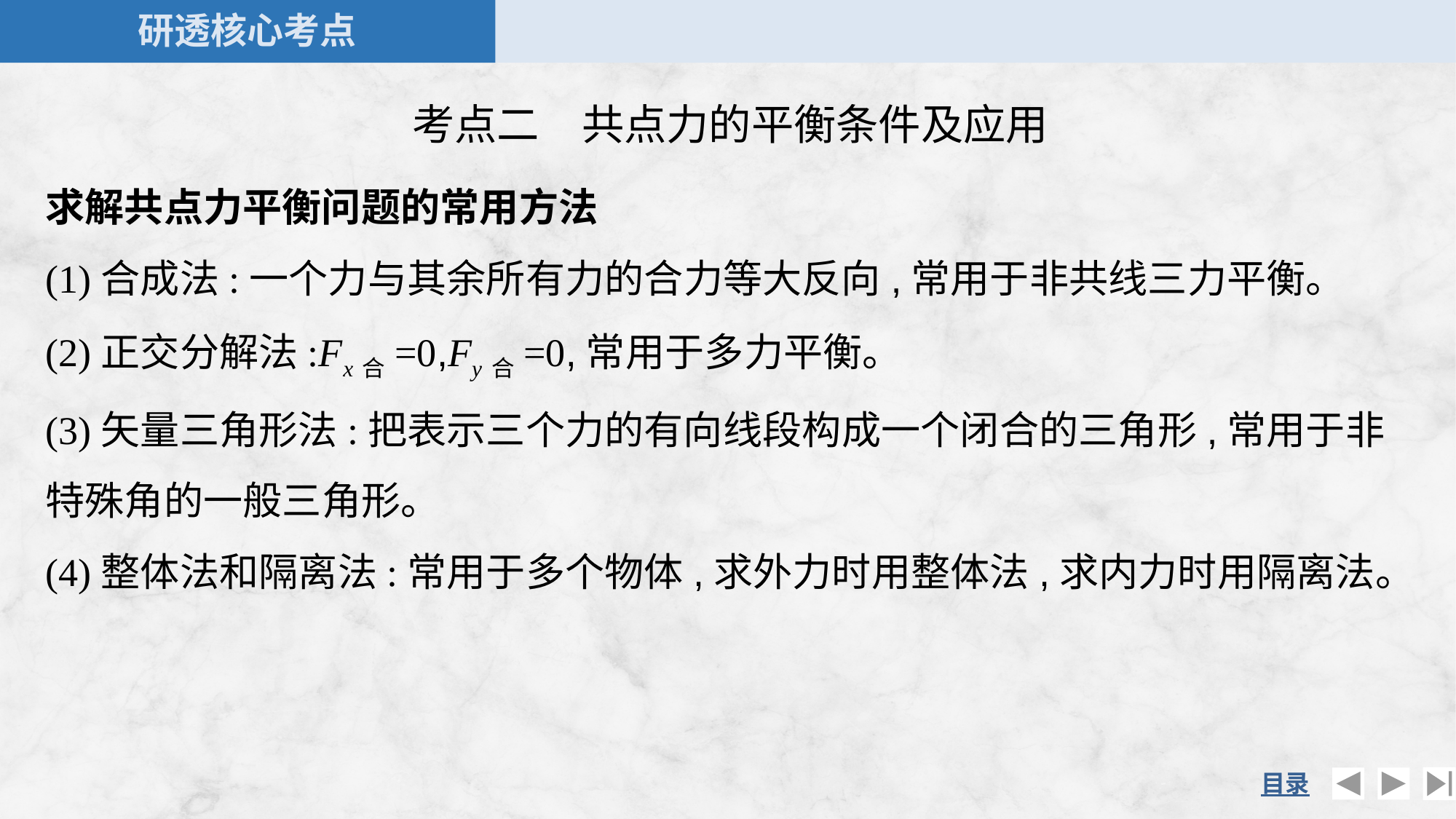

考点二　共点力的平衡条件及应用
求解共点力平衡问题的常用方法
(1)合成法:一个力与其余所有力的合力等大反向,常用于非共线三力平衡。
(2)正交分解法:Fx合=0,Fy合=0,常用于多力平衡。
(3)矢量三角形法:把表示三个力的有向线段构成一个闭合的三角形,常用于非特殊角的一般三角形。
(4)整体法和隔离法:常用于多个物体,求外力时用整体法,求内力时用隔离法。